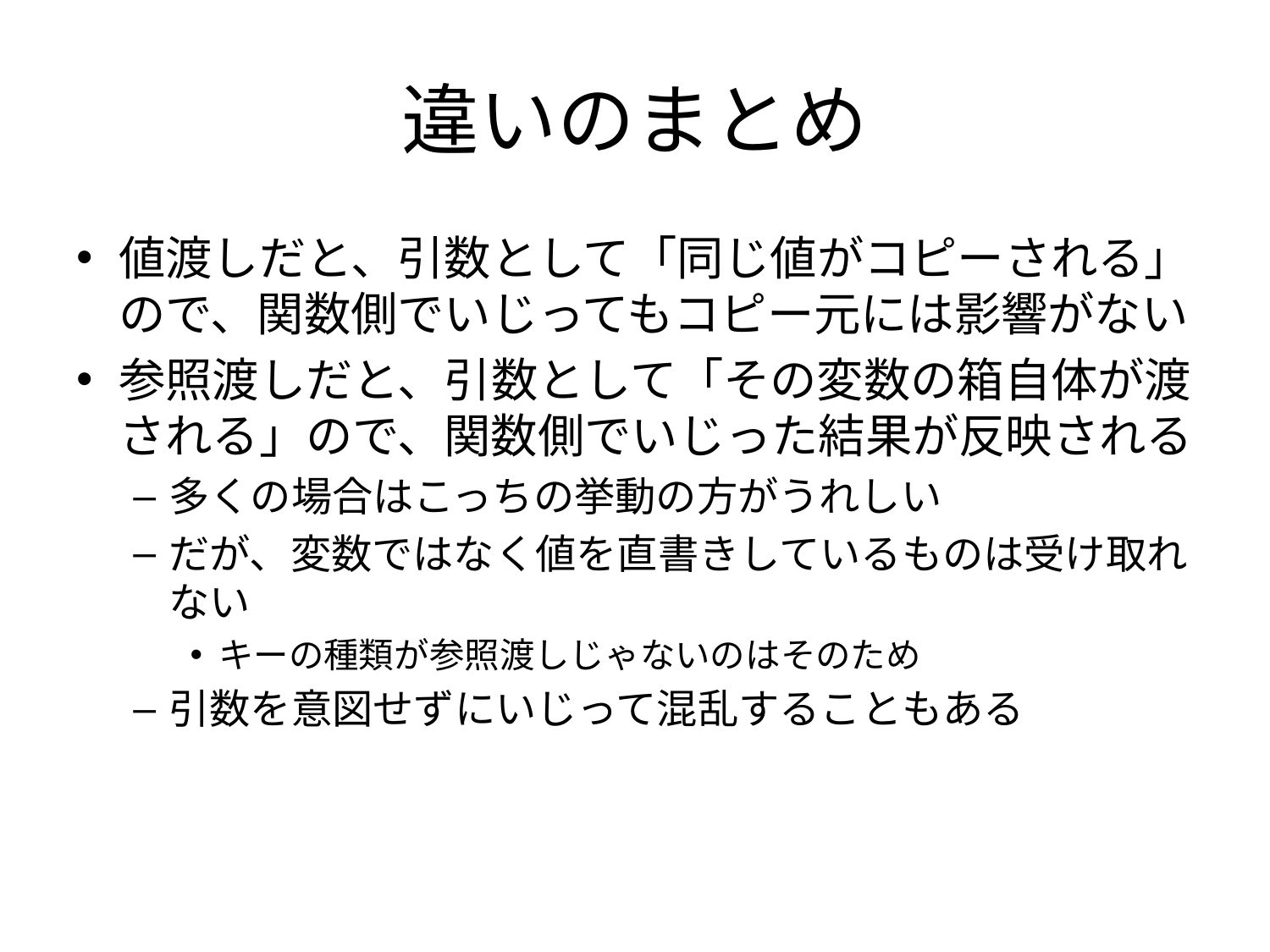

# 違いのまとめ
値渡しだと、引数として「同じ値がコピーされる」ので、関数側でいじってもコピー元には影響がない
参照渡しだと、引数として「その変数の箱自体が渡される」ので、関数側でいじった結果が反映される
多くの場合はこっちの挙動の方がうれしい
だが、変数ではなく値を直書きしているものは受け取れない
キーの種類が参照渡しじゃないのはそのため
引数を意図せずにいじって混乱することもある